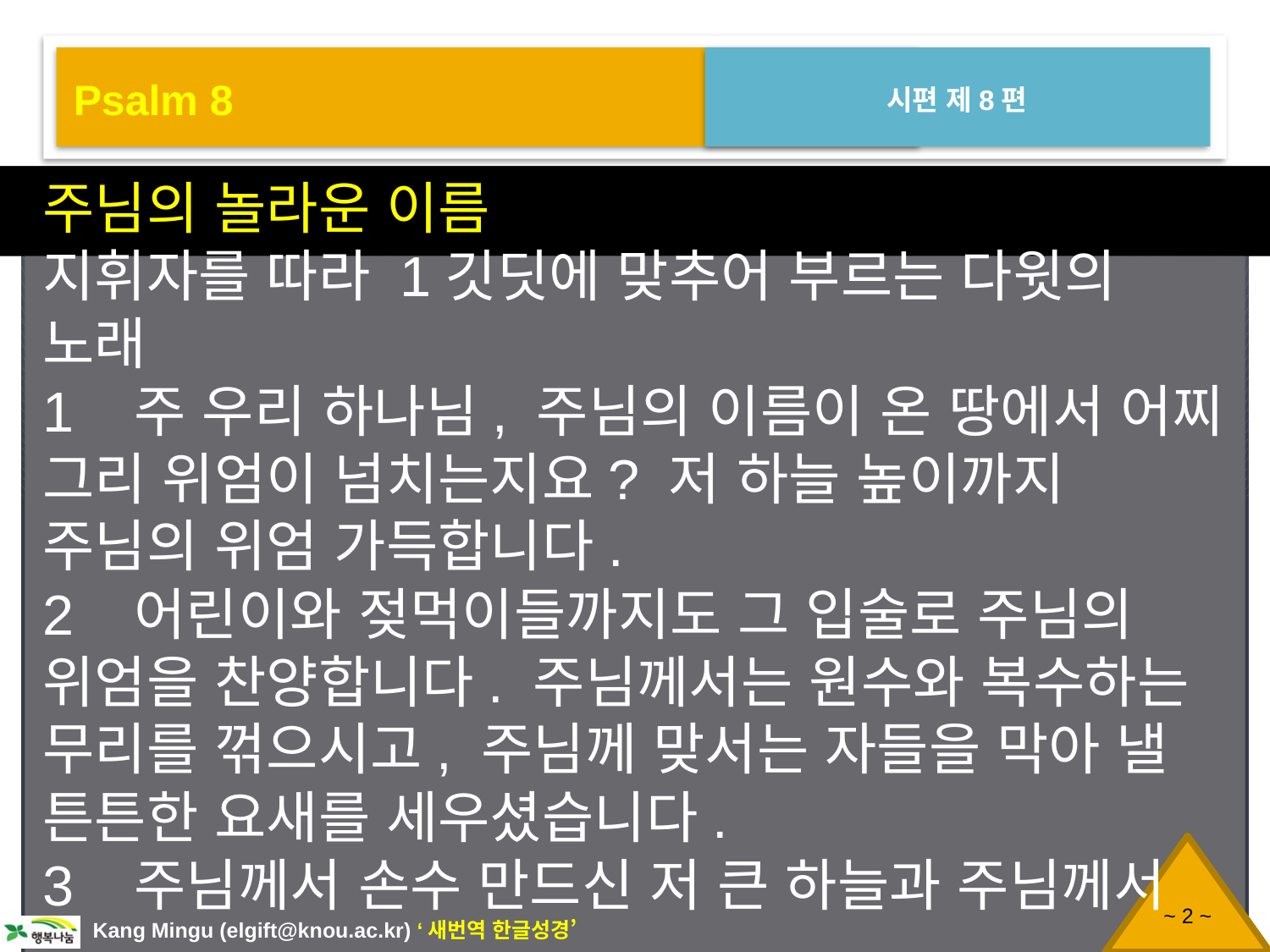

Psalm 8
시편 제8편
주님의 놀라운 이름
지휘자를 따라 1깃딧에 맞추어 부르는 다윗의 노래
1   주 우리 하나님, 주님의 이름이 온 땅에서 어찌 그리 위엄이 넘치는지요? 저 하늘 높이까지 주님의 위엄 가득합니다.
2   어린이와 젖먹이들까지도 그 입술로 주님의 위엄을 찬양합니다. 주님께서는 원수와 복수하는 무리를 꺾으시고, 주님께 맞서는 자들을 막아 낼 튼튼한 요새를 세우셨습니다.
3   주님께서 손수 만드신 저 큰 하늘과 주님께서